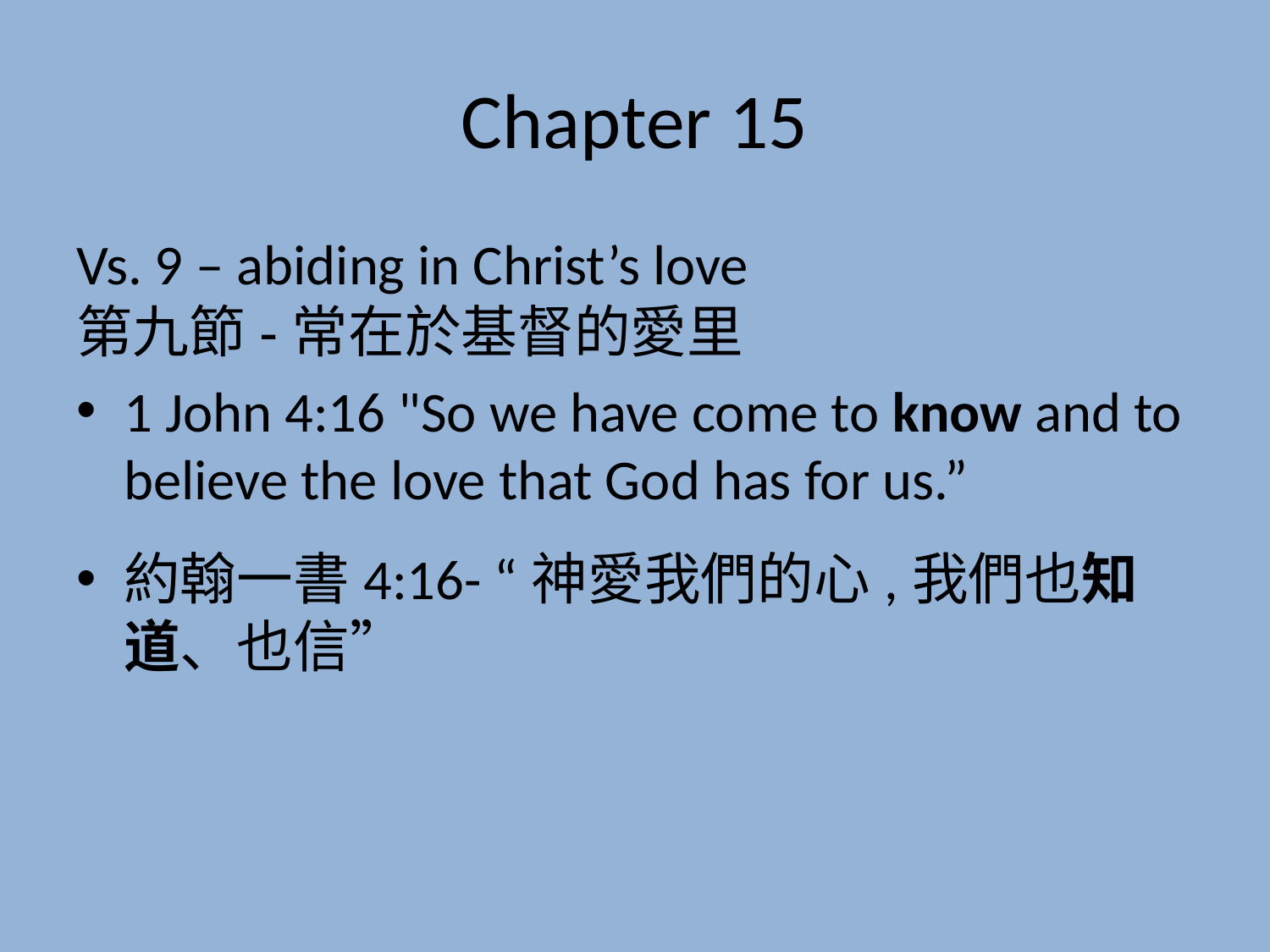

# Chapter 15
Vs. 9 – abiding in Christ’s love
第九節-常在於基督的愛里
1 John 4:16 "So we have come to know and to believe the love that God has for us.”
約翰一書4:16- “神愛我們的心,我們也知道、也信”